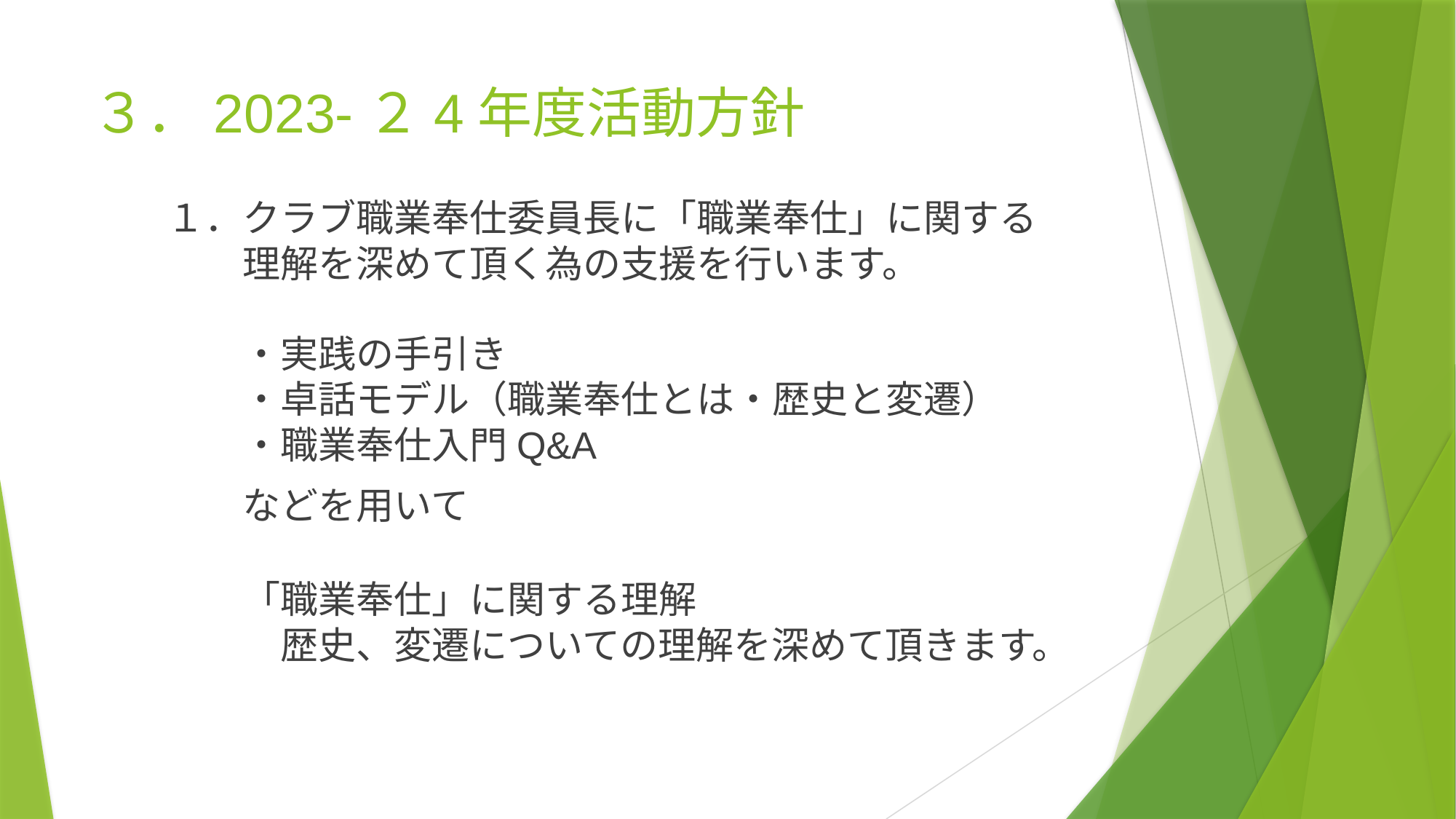

# ３．2023-２4年度活動方針
１．クラブ職業奉仕委員長に「職業奉仕」に関する
　　理解を深めて頂く為の支援を行います。

　　・実践の手引き
　　・卓話モデル（職業奉仕とは・歴史と変遷）
　　・職業奉仕入門Q&A
　　などを用いて

　　「職業奉仕」に関する理解
　　　歴史、変遷についての理解を深めて頂きます。